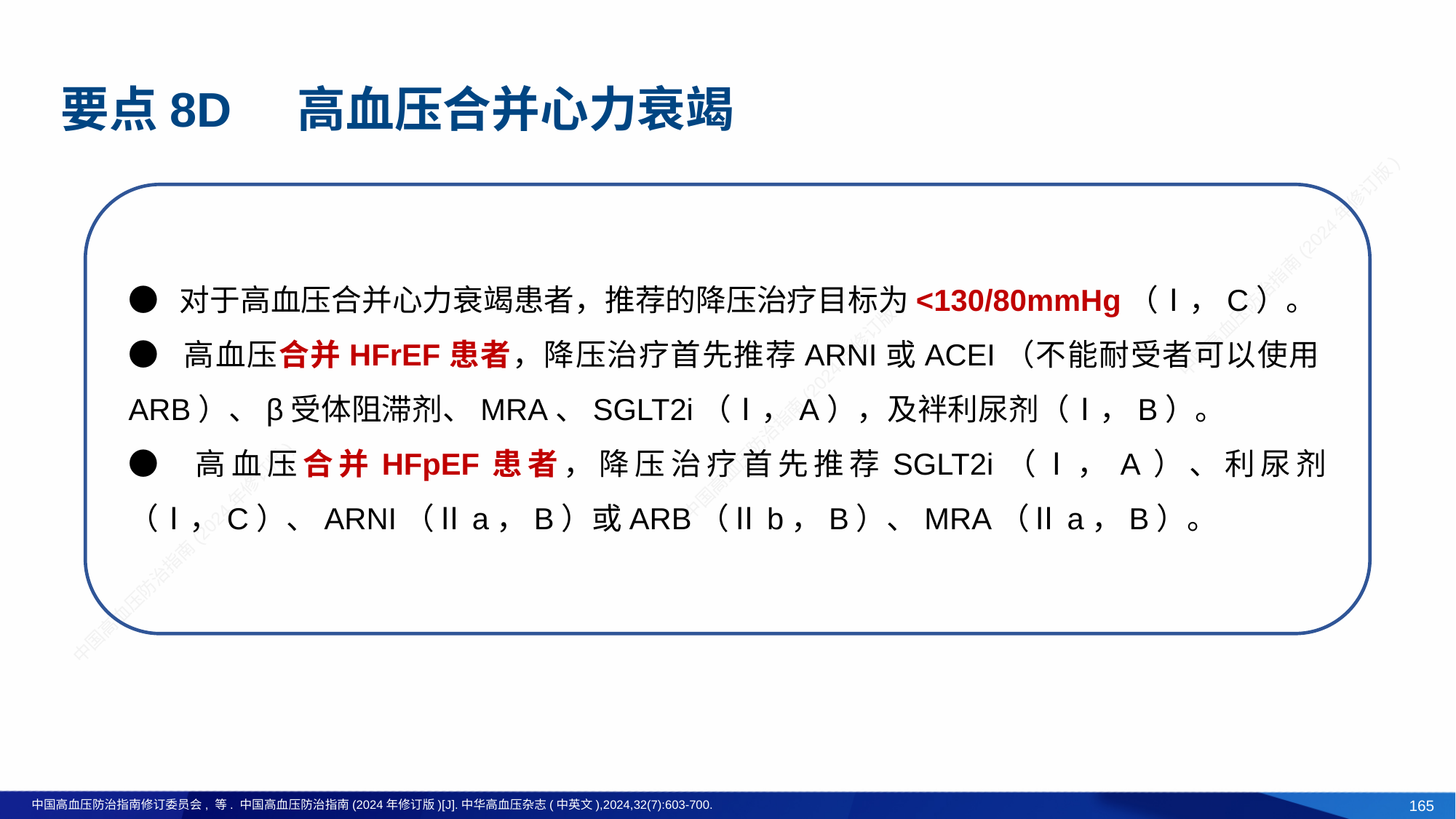

要点8D    高血压合并心力衰竭

●  对于高血压合并心力衰竭患者，推荐的降压治疗目标为<130/80mmHg（Ⅰ，C）。
●  高血压合并HFrEF患者，降压治疗首先推荐ARNI或ACEI（不能耐受者可以使用ARB）、β受体阻滞剂、MRA、SGLT2i（Ⅰ，A），及袢利尿剂（Ⅰ，B）。
●  高血压合并HFpEF患者，降压治疗首先推荐SGLT2i（Ⅰ，A）、利尿剂（Ⅰ，C）、ARNI（Ⅱa，B）或ARB（Ⅱb，B）、MRA（Ⅱa，B）。